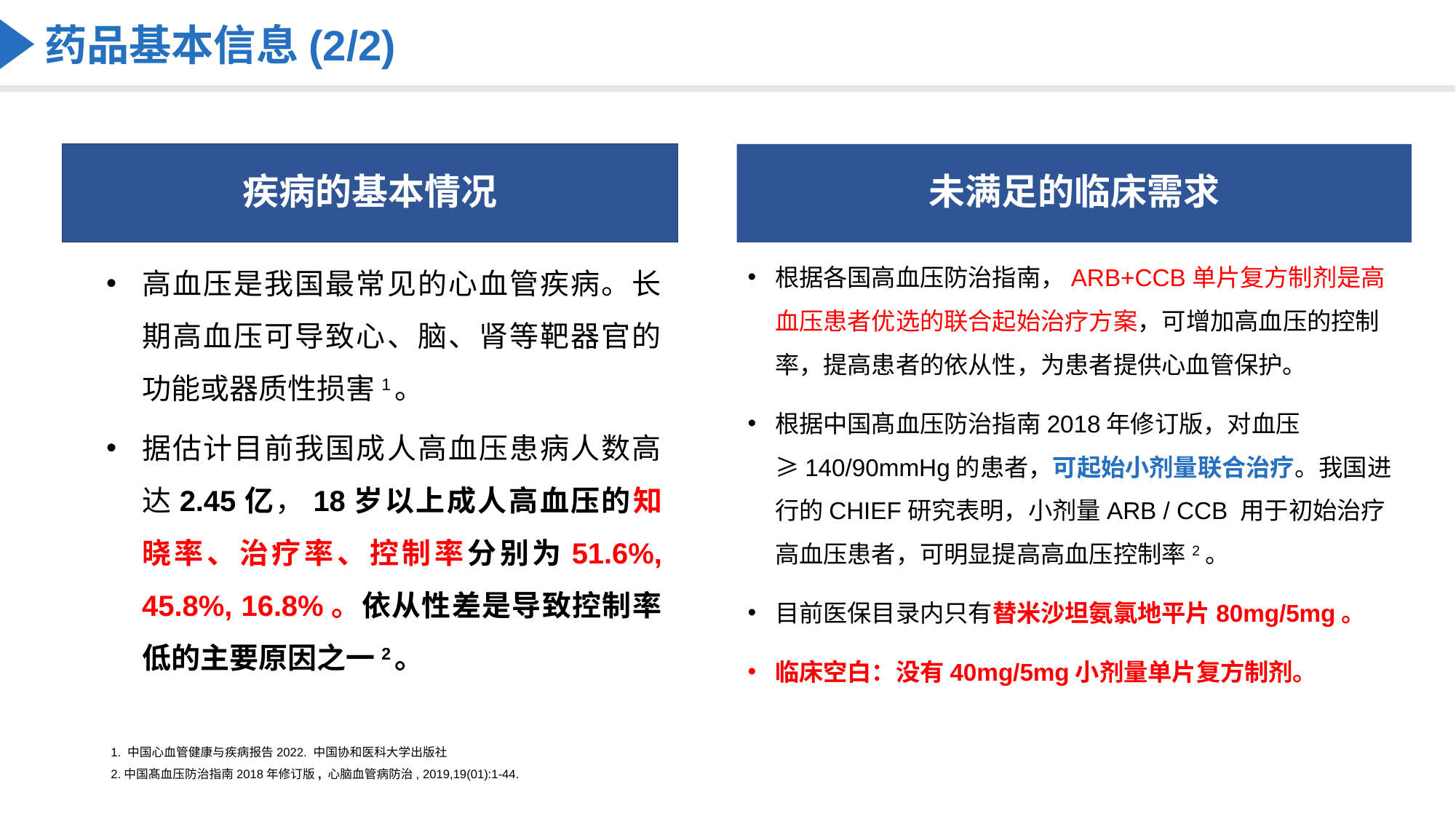

药品基本信息(2/2)

疾病的基本情况
未满足的临床需求
高血压是我国最常见的心血管疾病。长期高血压可导致心、脑、肾等靶器官的功能或器质性损害1。
据估计目前我国成人高血压患病人数高达2.45亿，18岁以上成人高血压的知晓率、治疗率、控制率分别为51.6%, 45.8%, 16.8%。依从性差是导致控制率低的主要原因之一2。

根据各国高血压防治指南，ARB+CCB单片复方制剂是高血压患者优选的联合起始治疗方案，可增加高血压的控制率，提高患者的依从性，为患者提供心血管保护。
根据中国髙血压防治指南2018年修订版，对血压≥140/90mmHg的患者，可起始小剂量联合治疗。我国进行的CHIEF研究表明，小剂量ARB / CCB 用于初始治疗高血压患者，可明显提高高血压控制率2。
目前医保目录内只有替米沙坦氨氯地平片80mg/5mg。
临床空白：没有40mg/5mg小剂量单片复方制剂。

1. 中国心血管健康与疾病报告2022. 中国协和医科大学出版社
2.中国髙血压防治指南2018年修订版, 心脑血管病防治, 2019,19(01):1-44.